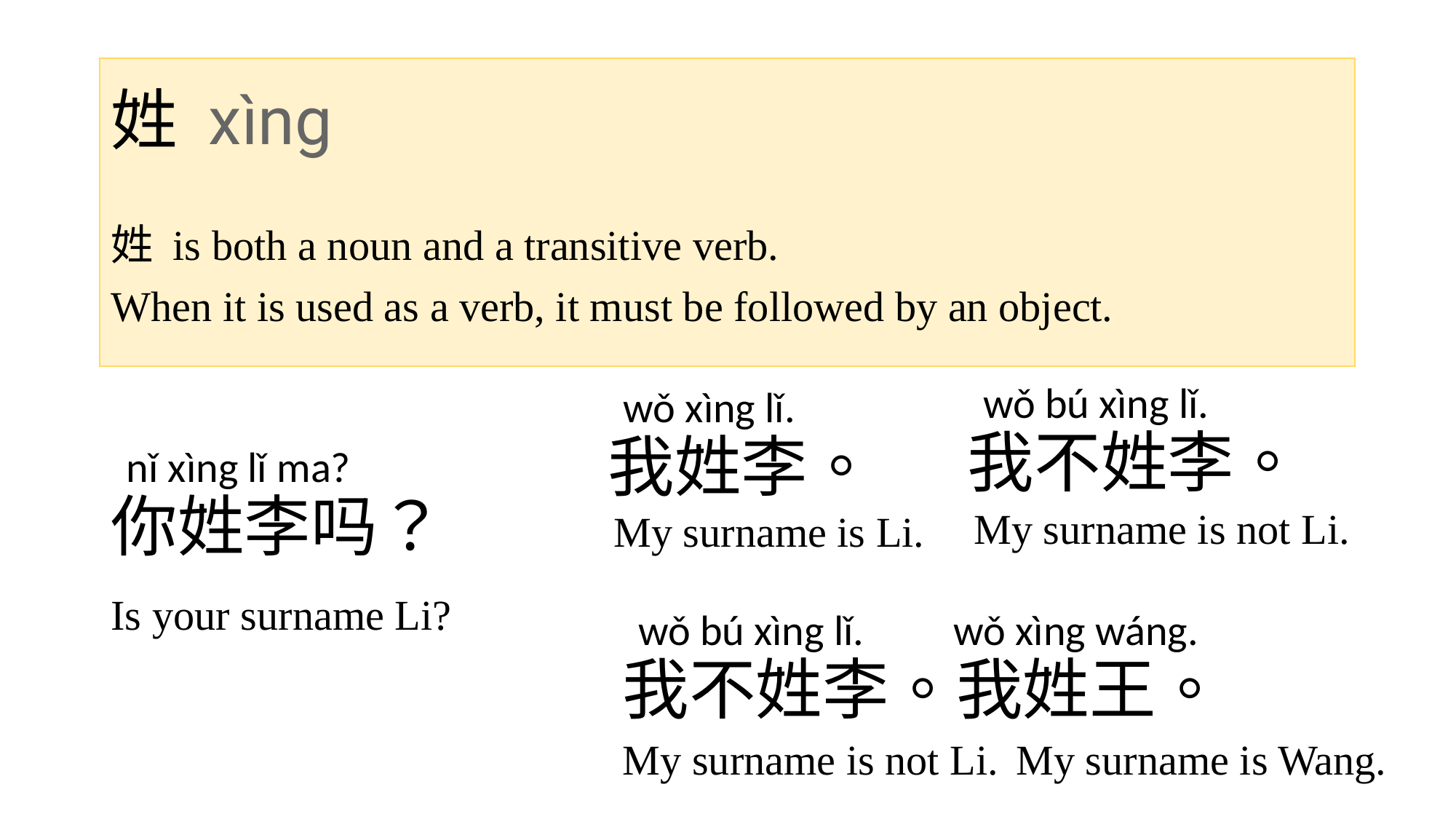

# 姓 xìng

姓 is both a noun and a transitive verb.
When it is used as a verb, it must be followed by an object.
wǒ bú xìng lǐ.
wǒ xìng lǐ.
我不姓李。
我姓李。
nǐ xìng lǐ ma?
你姓李吗？
My surname is not Li.
My surname is Li.
Is your surname Li?
wǒ bú xìng lǐ.
wǒ xìng wáng.
我不姓李。我姓王。
My surname is not Li.
My surname is Wang.